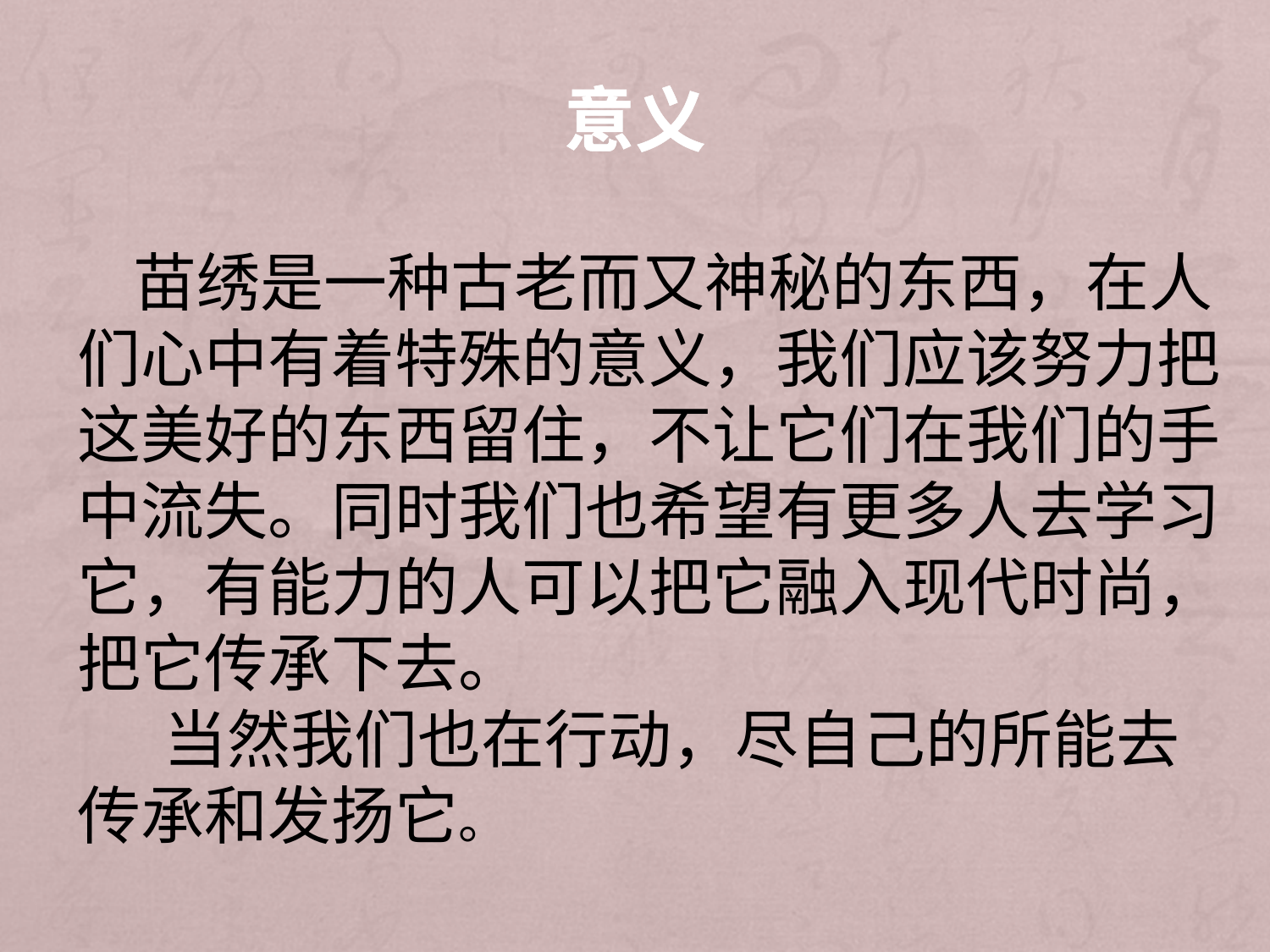

# 意义
    苗绣是一种古老而又神秘的东西，在人们心中有着特殊的意义，我们应该努力把这美好的东西留住，不让它们在我们的手中流失。同时我们也希望有更多人去学习它，有能力的人可以把它融入现代时尚，把它传承下去。
     当然我们也在行动，尽自己的所能去传承和发扬它。